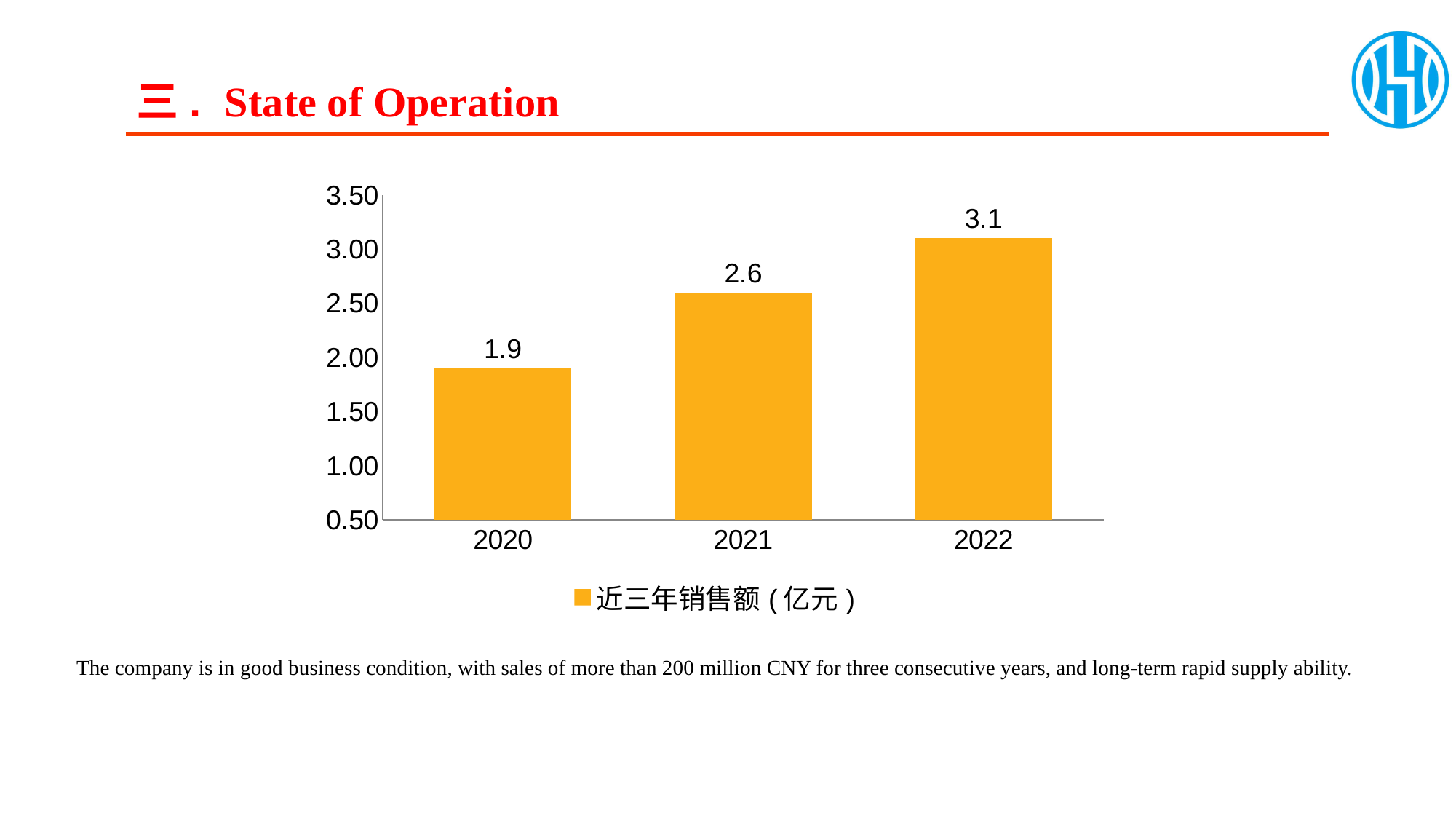

# 三.  State of Operation

### Chart

| Category | 近三年销售额(亿元) |
|---|---|
| 2020 | 1.9000000000000001 |
| 2021 | 2.6 |
| 2022 | 3.1 |
The company is in good business condition, with sales of more than 200 million CNY for three consecutive years, and long-term rapid supply ability.